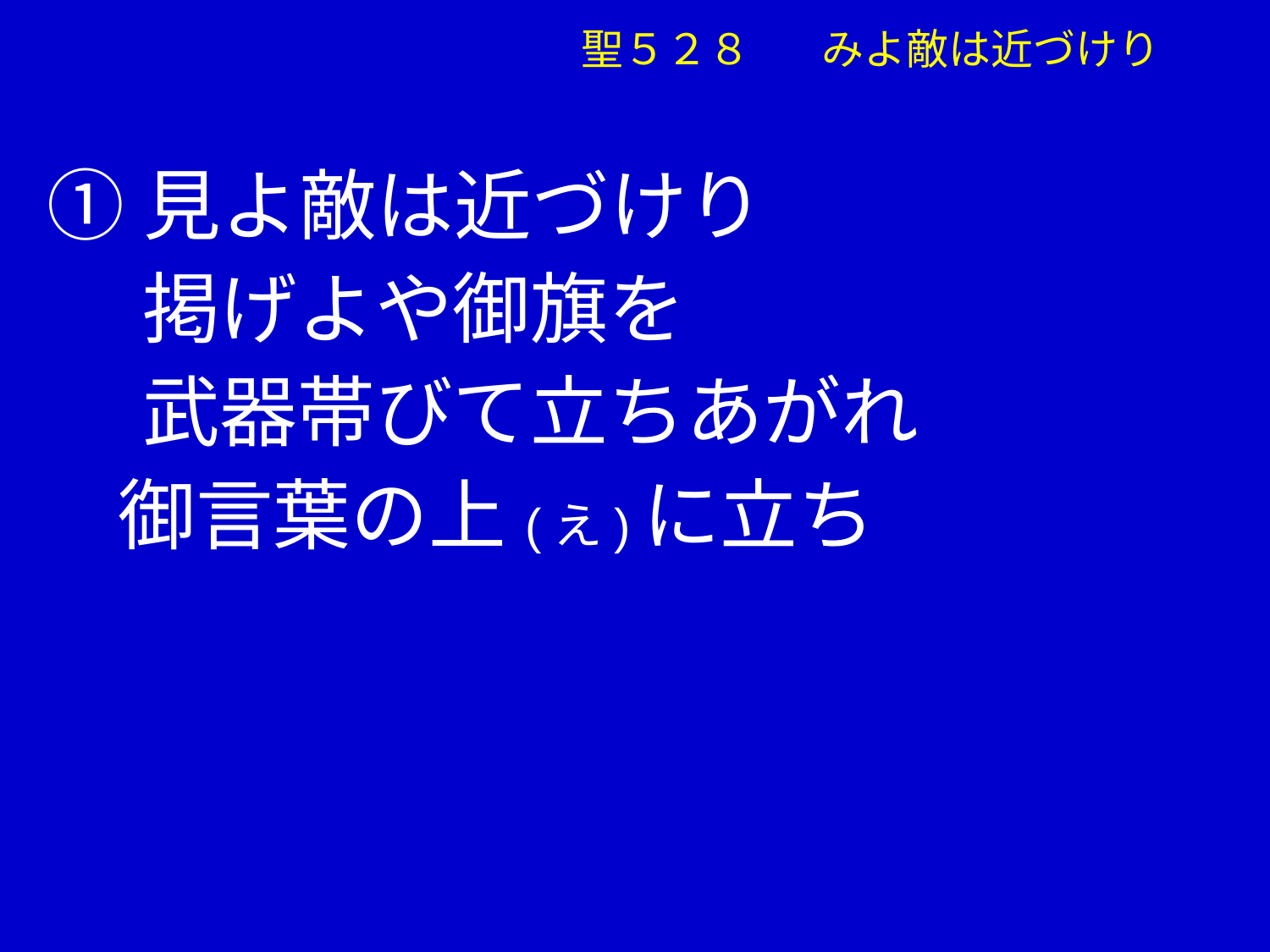

聖５２８   　みよ敵は近づけり
①見よ敵は近づけり
　 掲げよや御旗を
　 武器帯びて立ちあがれ
   御言葉の上(え)に立ち